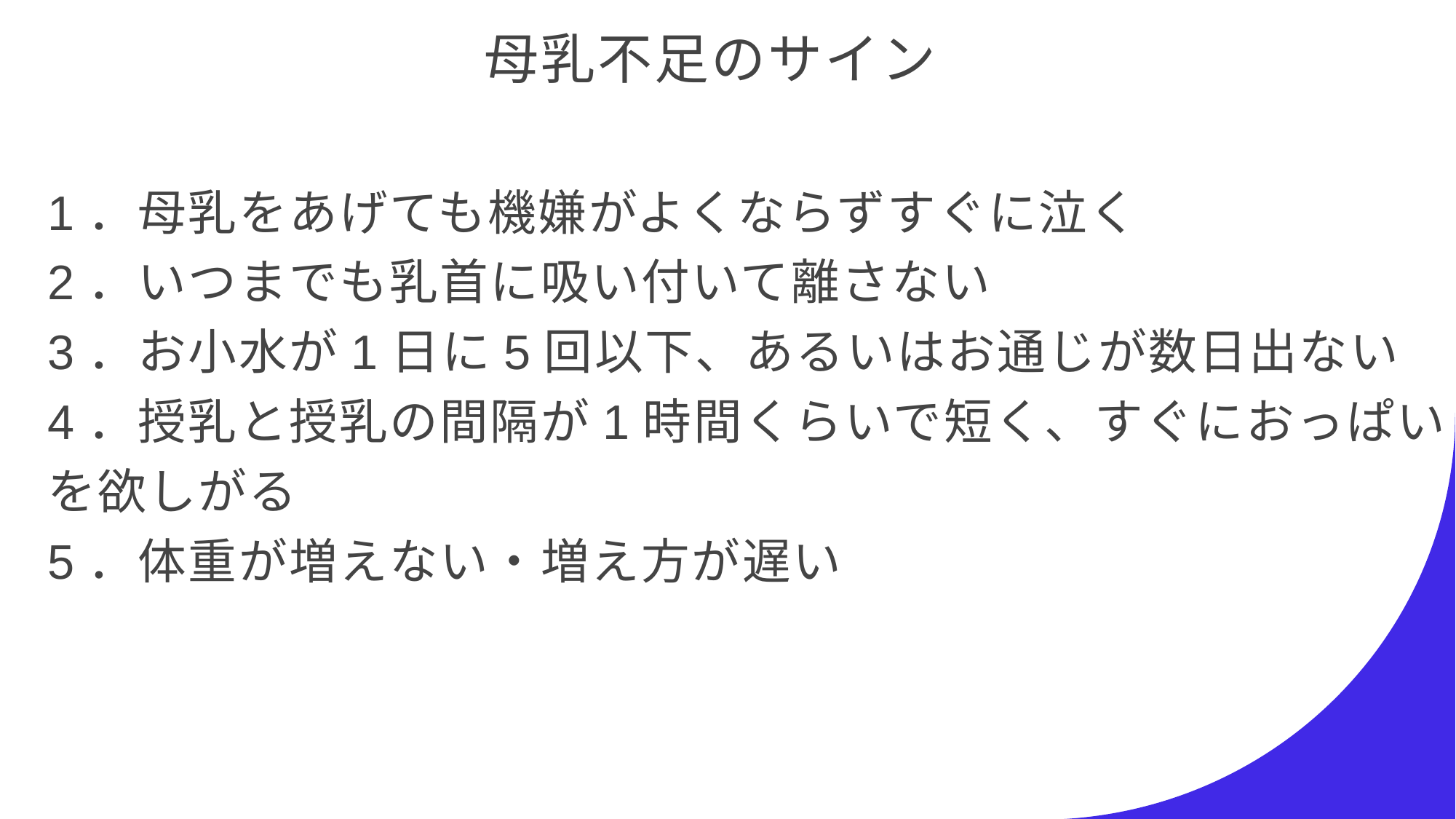

# 母乳不足のサイン
1．母乳をあげても機嫌がよくならずすぐに泣く
2．いつまでも乳首に吸い付いて離さない
3．お小水が1日に5回以下、あるいはお通じが数日出ない
4．授乳と授乳の間隔が1時間くらいで短く、すぐにおっぱいを欲しがる
5．体重が増えない・増え方が遅い